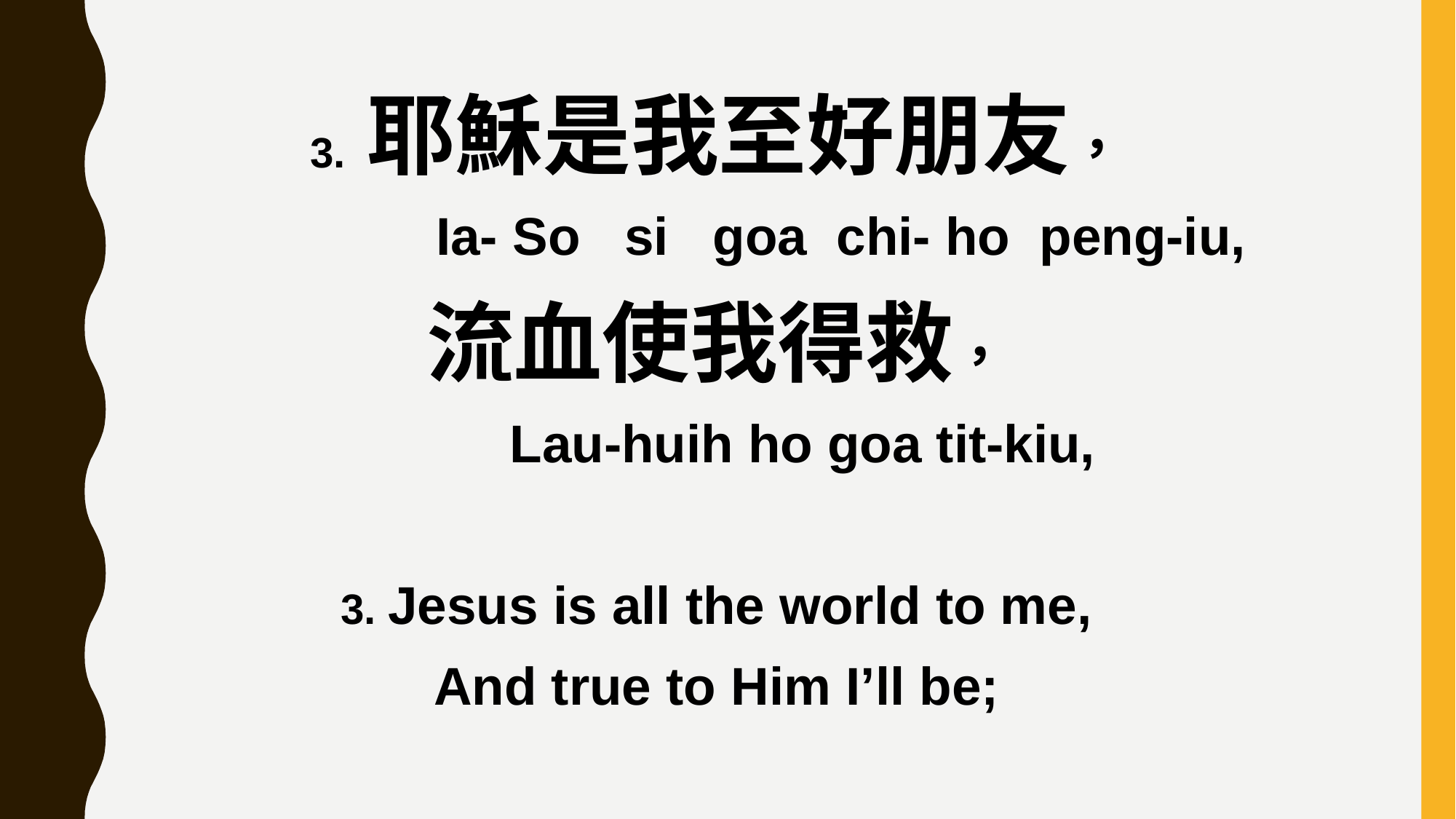

3. 耶穌是我至好朋友，
                  Ia- So   si   goa  chi- ho  peng-iu,
流血使我得救，
                       Lau-huih ho goa tit-kiu,

3. Jesus is all the world to me,
And true to Him I’ll be;